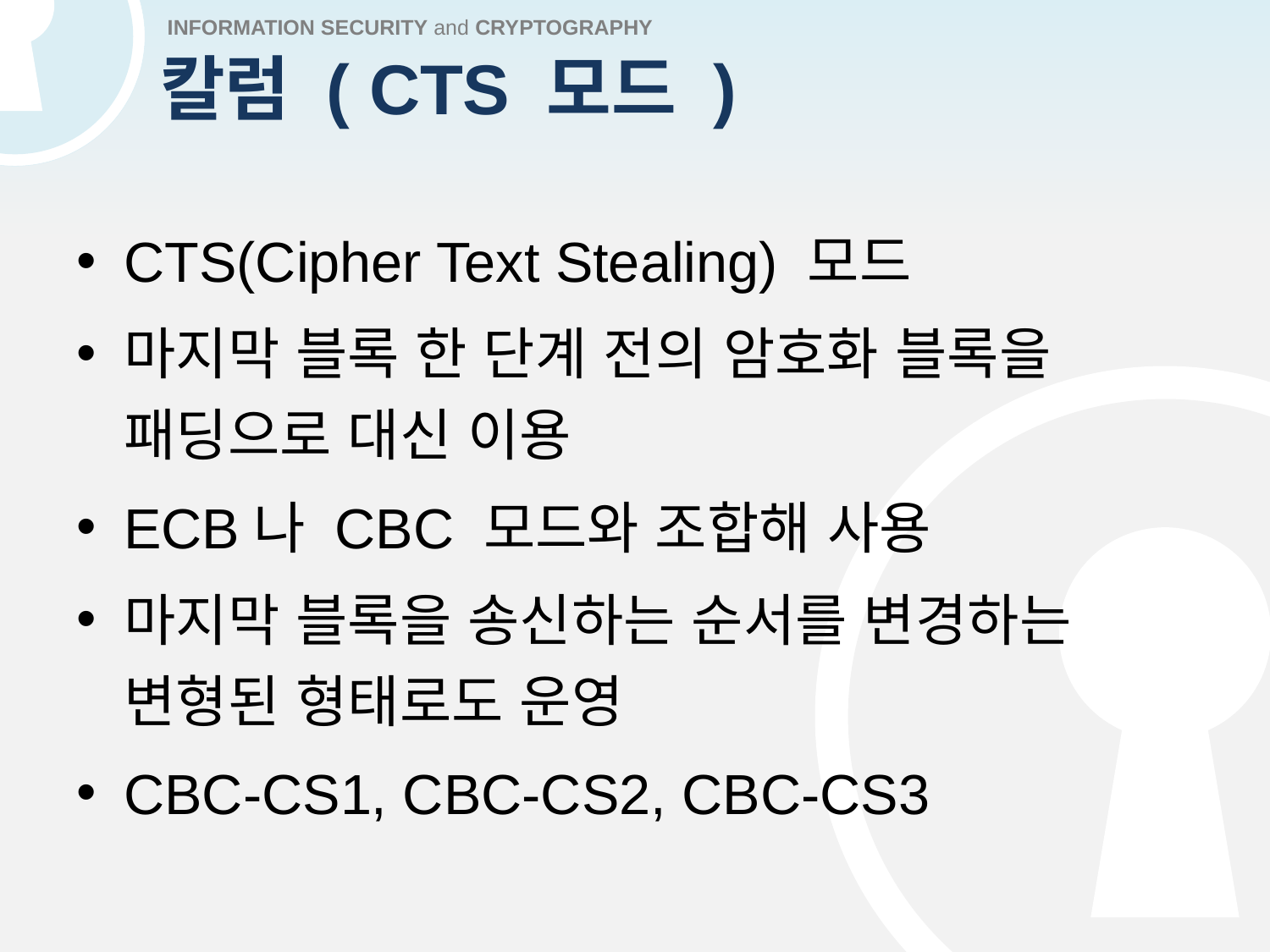

# 칼럼 ( CTS 모드 )
CTS(Cipher Text Stealing) 모드
마지막 블록 한 단계 전의 암호화 블록을 패딩으로 대신 이용
ECB나 CBC 모드와 조합해 사용
마지막 블록을 송신하는 순서를 변경하는 변형된 형태로도 운영
CBC-CS1, CBC-CS2, CBC-CS3